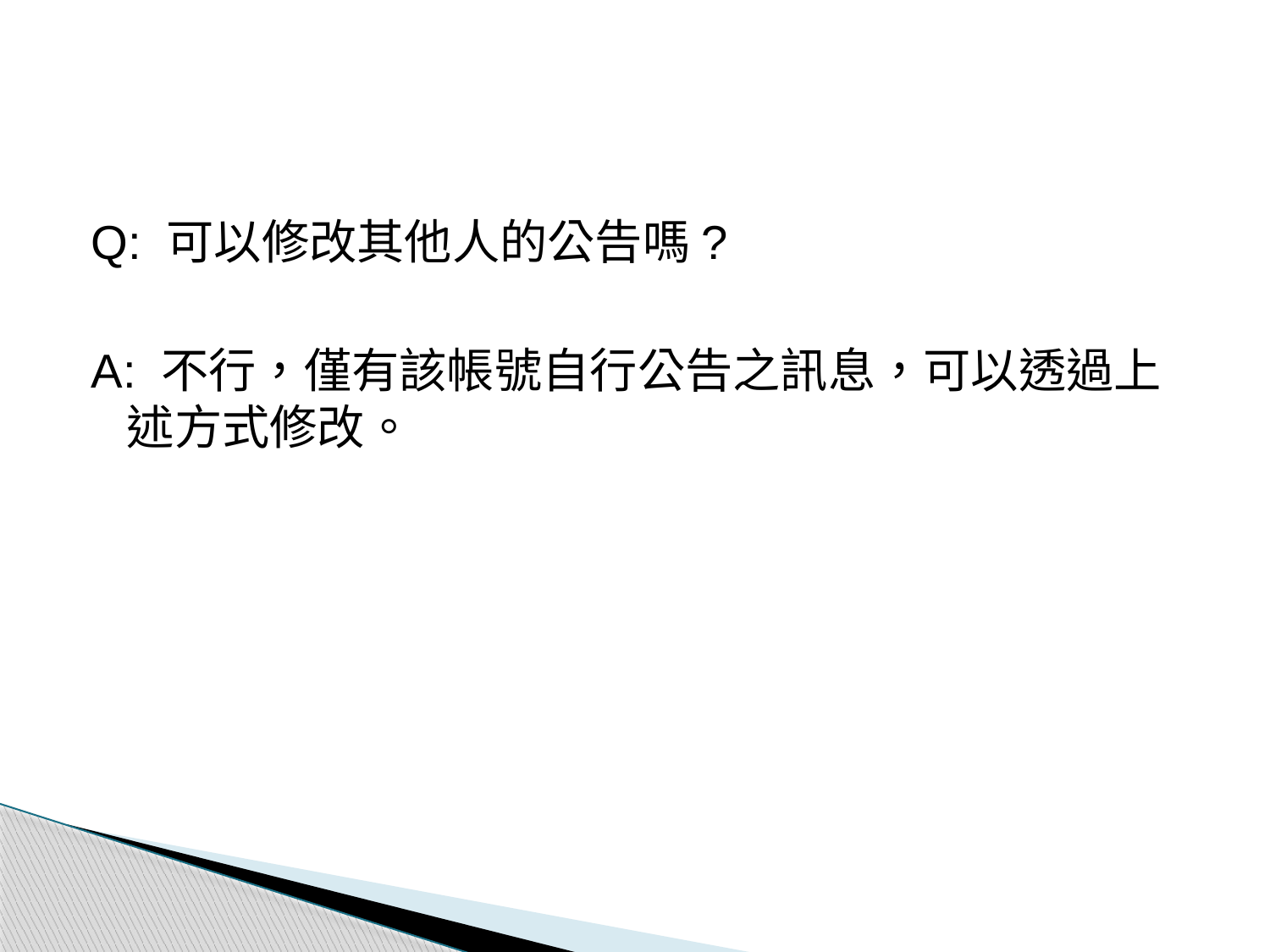

#
Q: 可以修改其他人的公告嗎?

A: 不行，僅有該帳號自行公告之訊息，可以透過上述方式修改。